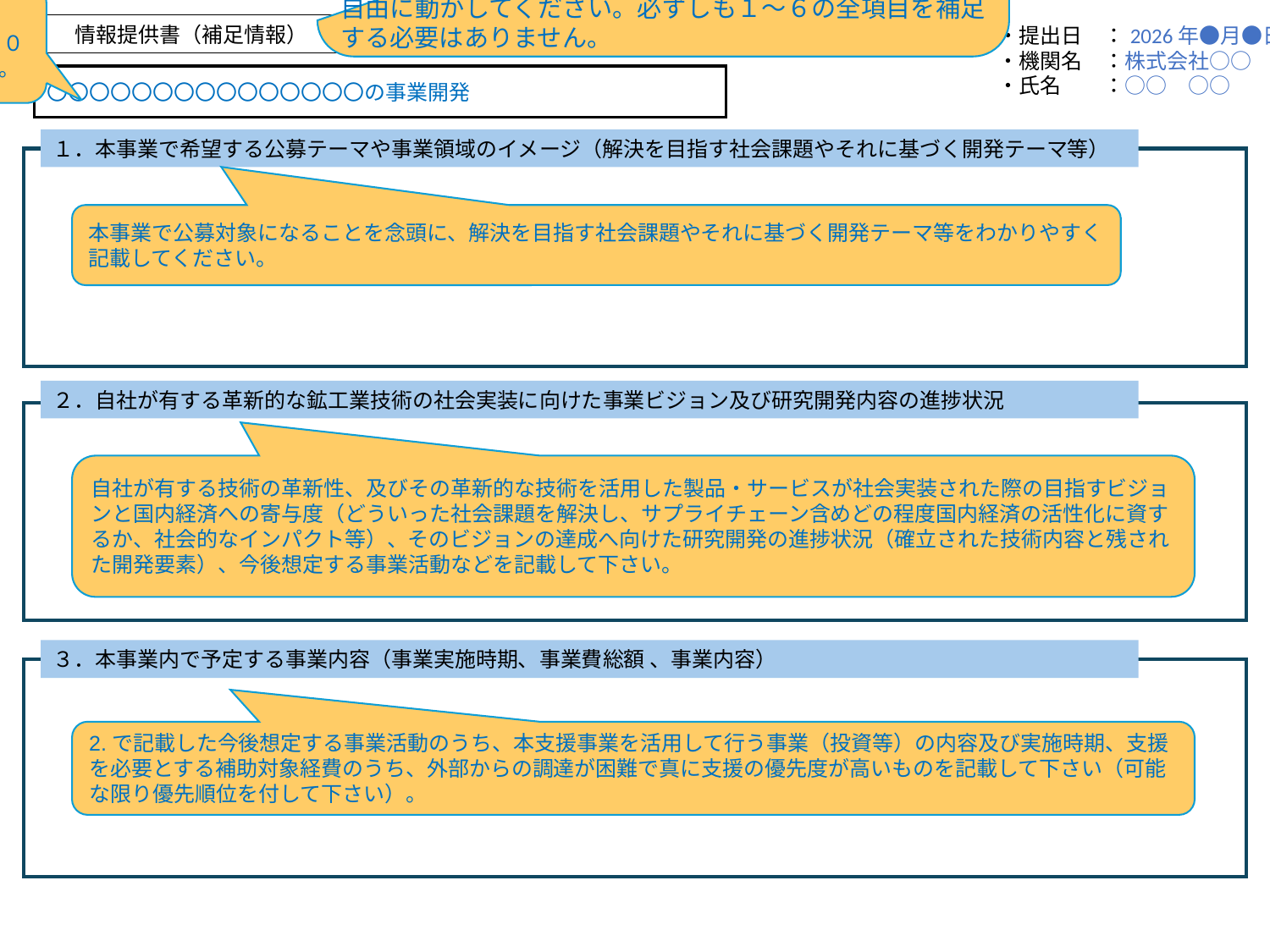

この情報提供書（補足情報）は、Web情報入力ページに記載した内容の補足説明に使用してください（但し４ページ以内に収めてください）。補足する項目を明記し、図、表を使ってわかりやすく情報提供する研究開発の内容をまとめてください。見やすいレイアウトになるように、枠は自由に動かしてください。必ずしも１～６の全項目を補足する必要はありません。
Web入力フォームに対応
※ Web入力フォームの記載内容（２０字以内）と完全一致させてください。
情報提供書（補足情報）
・提出日　：2026年●月●日
・機関名　：株式会社○○
・氏名　　：○○　○○
〇〇〇〇〇〇〇〇〇〇〇〇〇〇〇の事業開発
１．本事業で希望する公募テーマや事業領域のイメージ（解決を目指す社会課題やそれに基づく開発テーマ等）

本事業で公募対象になることを念頭に、解決を目指す社会課題やそれに基づく開発テーマ等をわかりやすく記載してください。
２．自社が有する革新的な鉱工業技術の社会実装に向けた事業ビジョン及び研究開発内容の進捗状況

自社が有する技術の革新性、及びその革新的な技術を活用した製品・サービスが社会実装された際の目指すビジョンと国内経済への寄与度（どういった社会課題を解決し、サプライチェーン含めどの程度国内経済の活性化に資するか、社会的なインパクト等）、そのビジョンの達成へ向けた研究開発の進捗状況（確立された技術内容と残された開発要素）、今後想定する事業活動などを記載して下さい。
３．本事業内で予定する事業内容（事業実施時期、事業費総額 、事業内容）

2.で記載した今後想定する事業活動のうち、本支援事業を活用して行う事業（投資等）の内容及び実施時期、支援を必要とする補助対象経費のうち、外部からの調達が困難で真に支援の優先度が高いものを記載して下さい（可能な限り優先順位を付して下さい）。